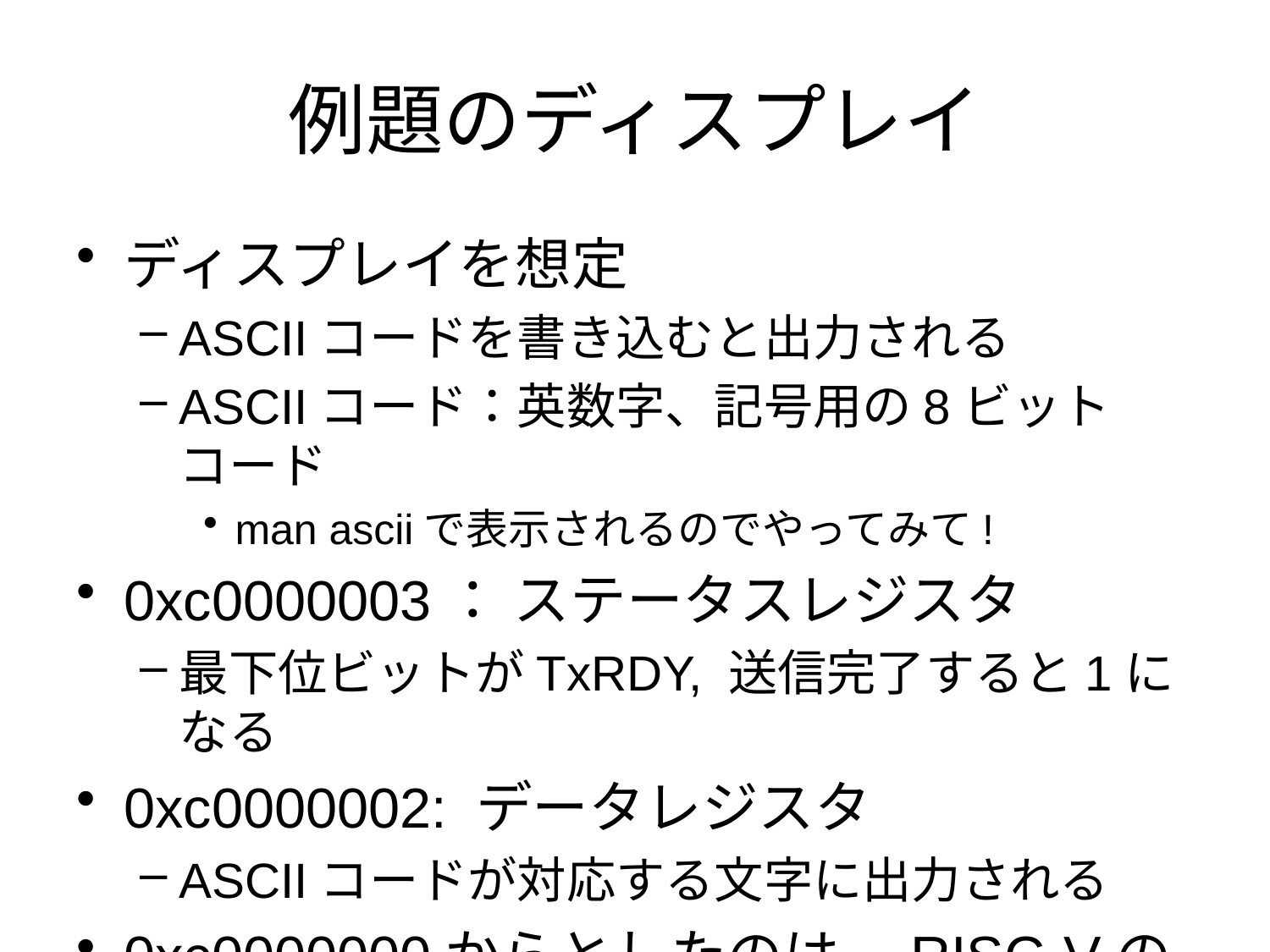

# 例題のディスプレイ
ディスプレイを想定
ASCIIコードを書き込むと出力される
ASCIIコード：英数字、記号用の8ビットコード
man asciiで表示されるのでやってみて!
0xc0000003： ステータスレジスタ
最下位ビットがTxRDY, 送信完了すると1になる
0xc0000002: データレジスタ
ASCIIコードが対応する文字に出力される
0xc0000000からとしたのは、RISC-Vのメモリ領域の外側に当たるため